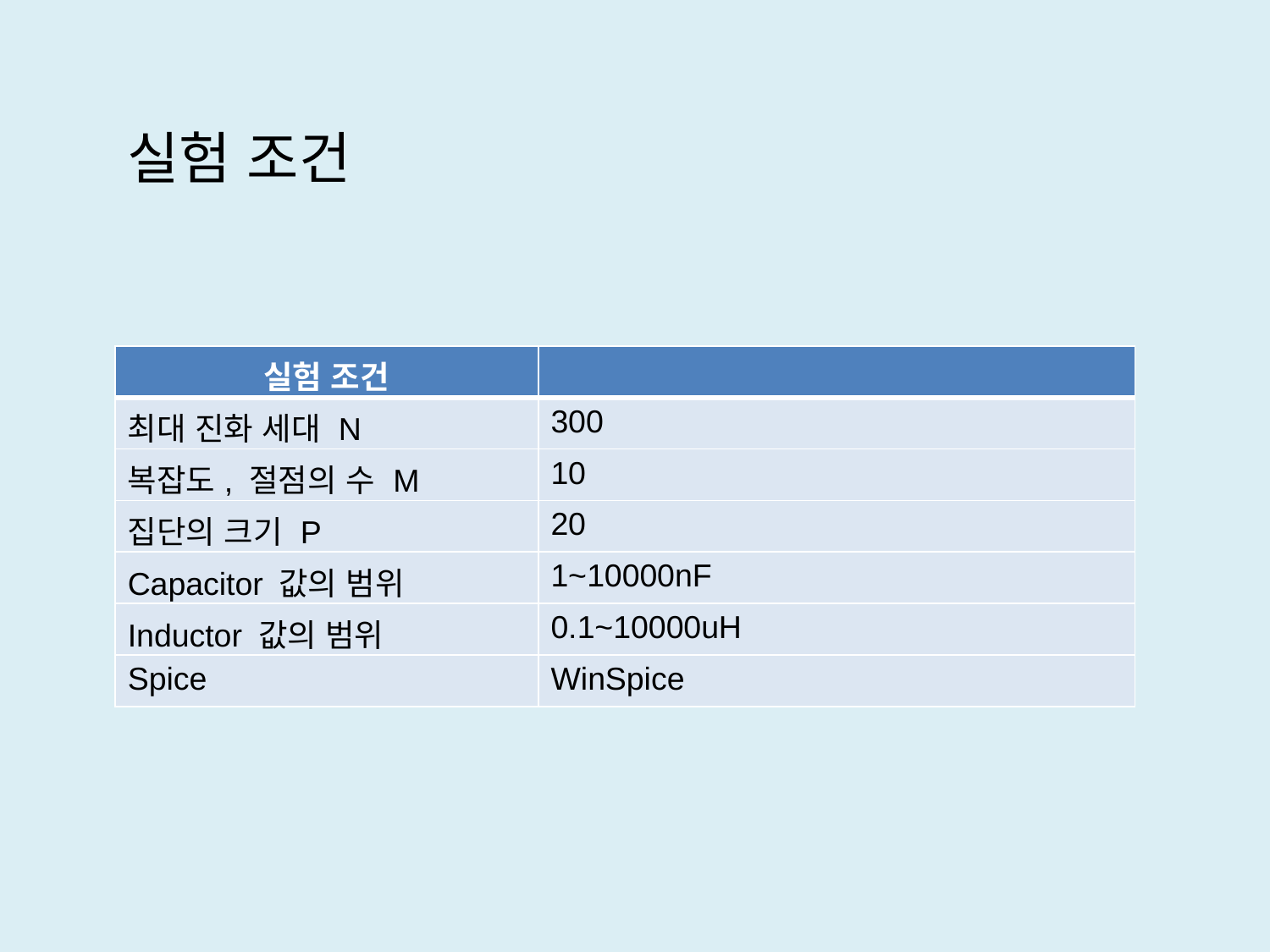

실험 조건
| 실험 조건 |  |
| --- | --- |
| 최대 진화 세대 N | 300 |
| 복잡도, 절점의 수 M | 10 |
| 집단의 크기 P | 20 |
| Capacitor 값의 범위 | 1~10000nF |
| Inductor 값의 범위 | 0.1~10000uH |
| Spice | WinSpice |